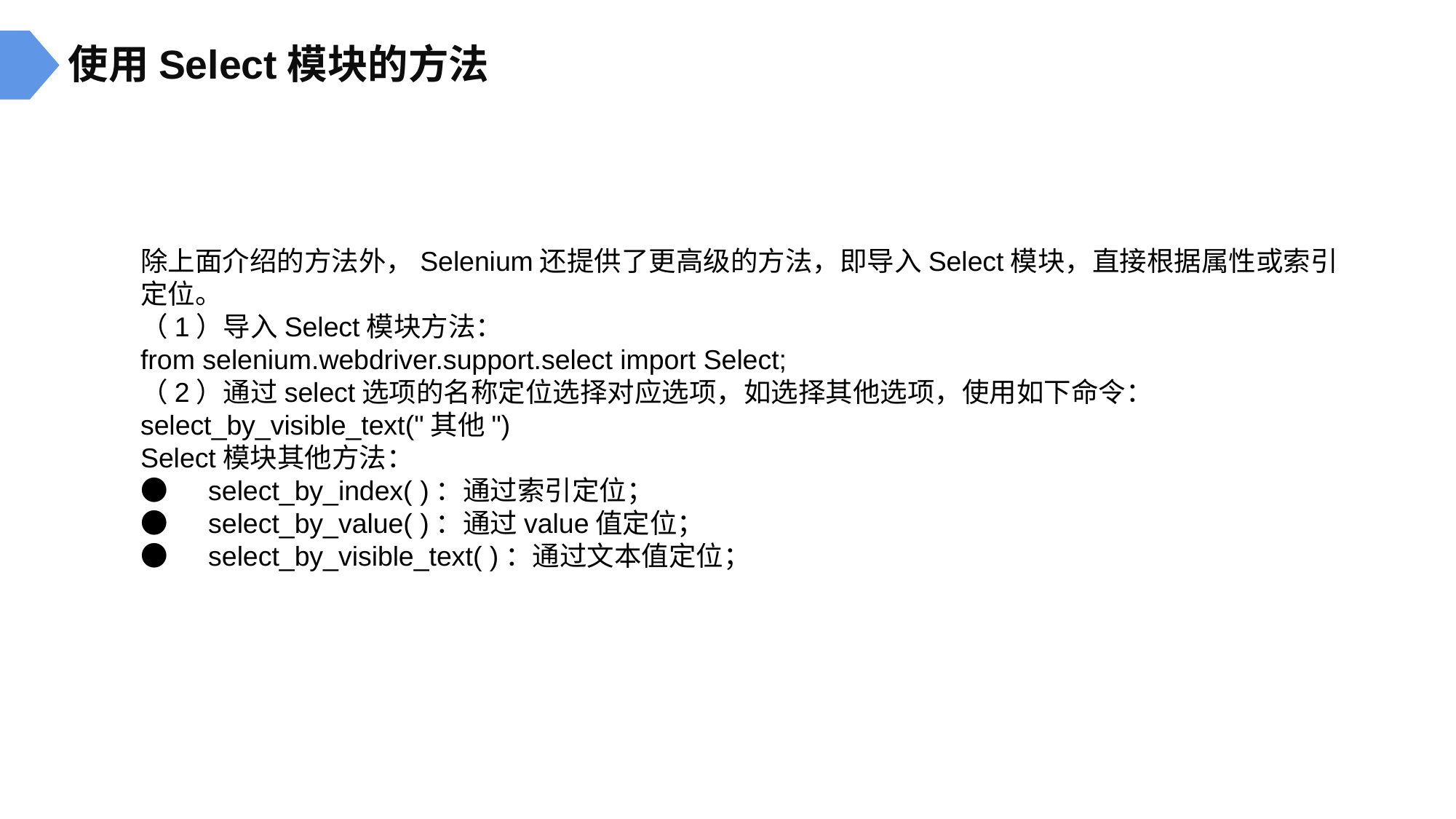

使用Select模块的方法
除上面介绍的方法外，Selenium还提供了更高级的方法，即导入Select模块，直接根据属性或索引定位。
（1）导入Select模块方法：
from selenium.webdriver.support.select import Select;
（2）通过select选项的名称定位选择对应选项，如选择其他选项，使用如下命令：
select_by_visible_text("其他")
Select模块其他方法：
●　select_by_index( )：通过索引定位；
●　select_by_value( )：通过value值定位；
●　select_by_visible_text( )：通过文本值定位；